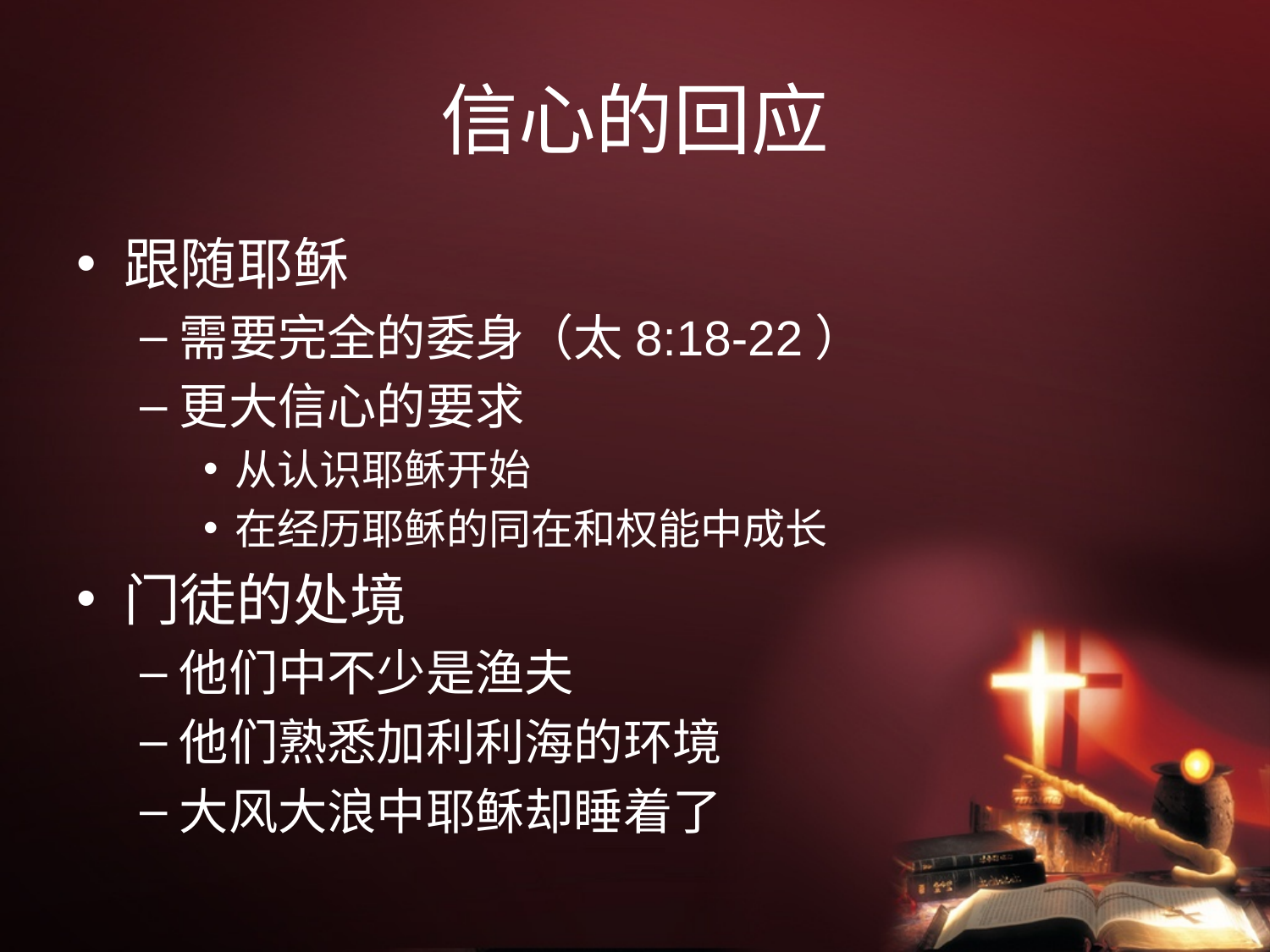

# 信心的回应
跟随耶稣
需要完全的委身（太8:18-22）
更大信心的要求
从认识耶稣开始
在经历耶稣的同在和权能中成长
门徒的处境
他们中不少是渔夫
他们熟悉加利利海的环境
大风大浪中耶稣却睡着了